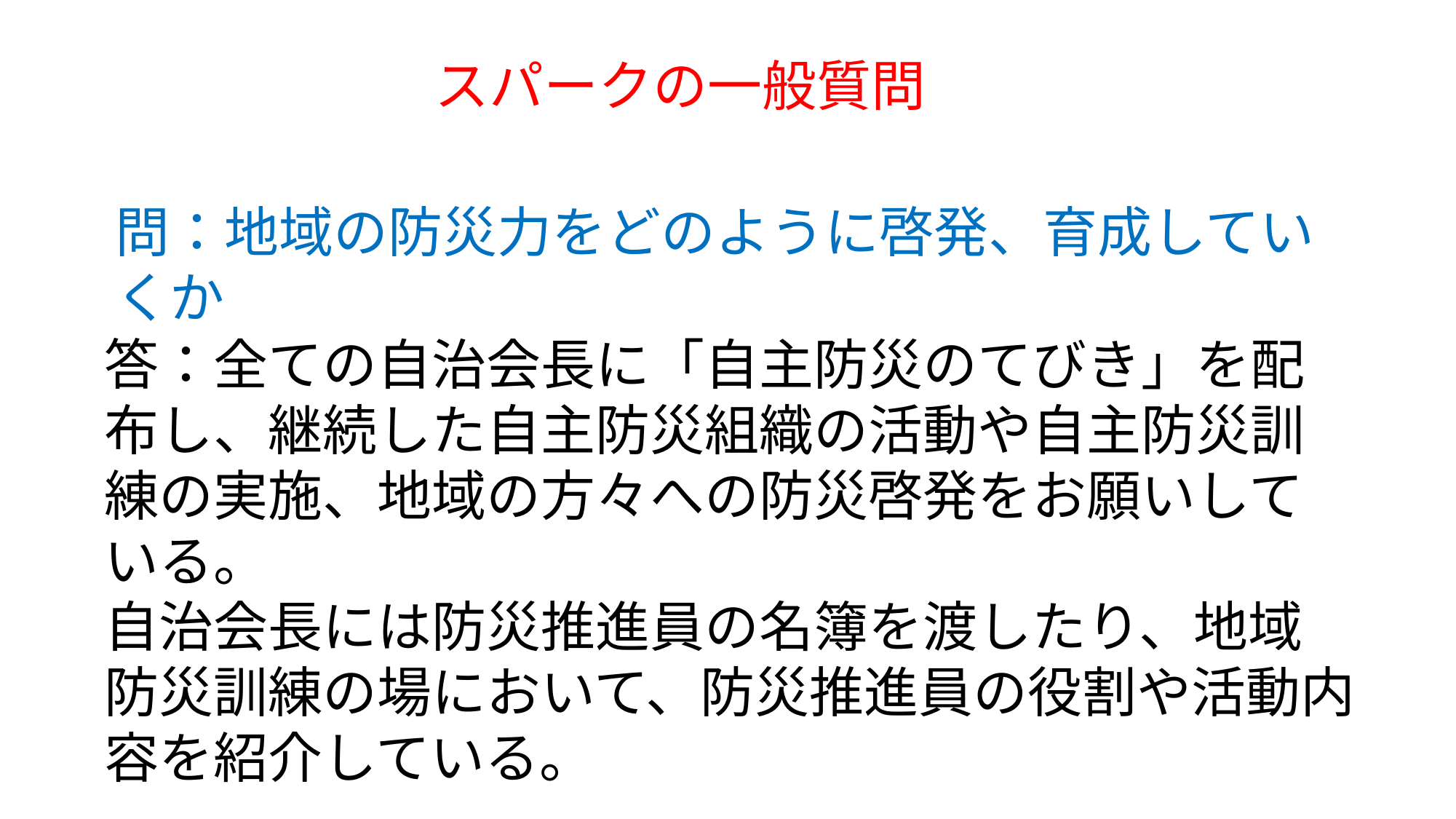

スパークの一般質問
問：地域の防災力をどのように啓発、育成していくか
答：全ての自治会長に「自主防災のてびき」を配布し、継続した自主防災組織の活動や自主防災訓練の実施、地域の方々への防災啓発をお願いしている。
自治会長には防災推進員の名簿を渡したり、地域防災訓練の場において、防災推進員の役割や活動内容を紹介している。